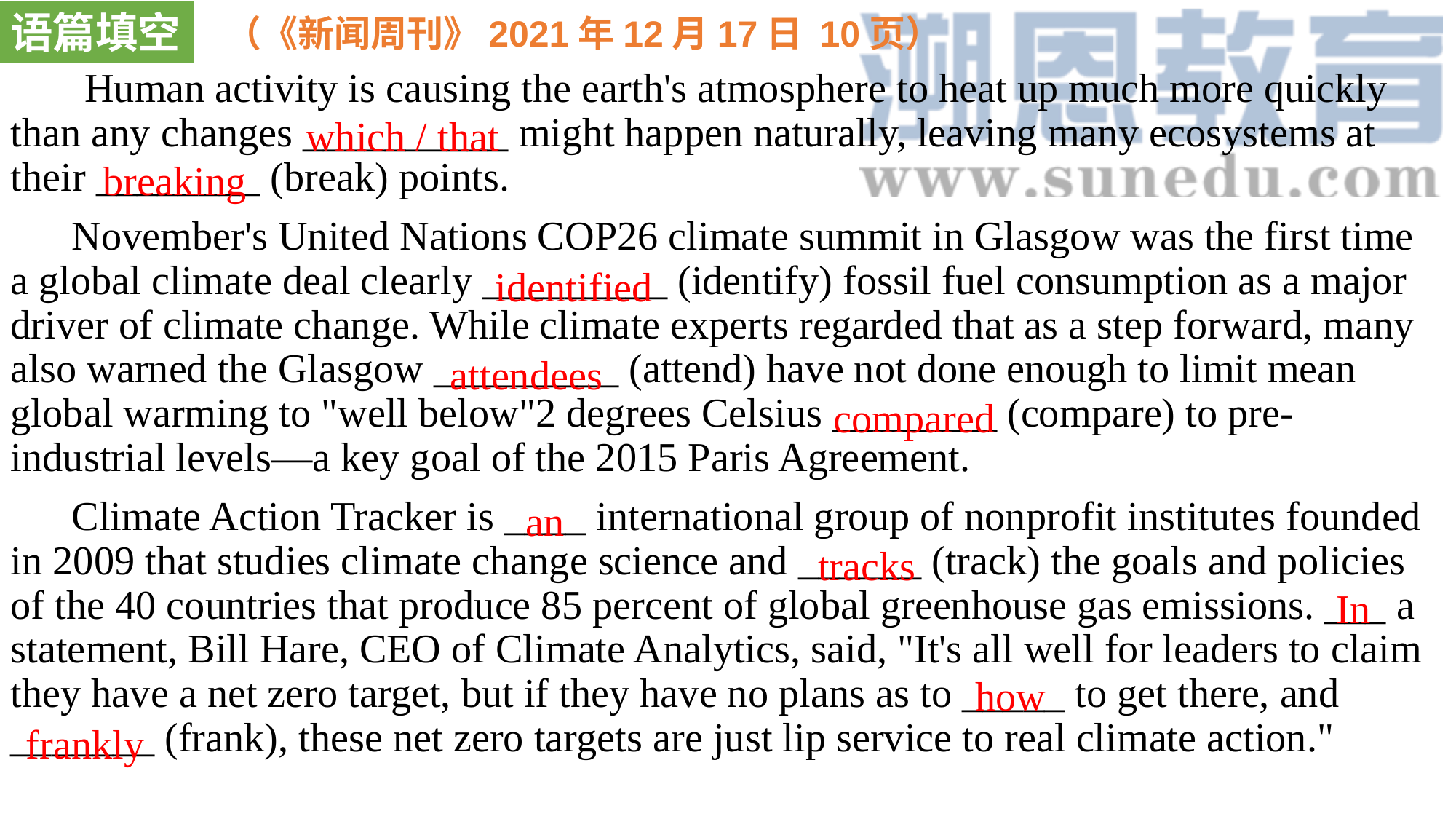

语篇填空
（《新闻周刊》2021年12月17日 10页）
       Human activity is causing the earth's atmosphere to heat up much more quickly than any changes __________ might happen naturally, leaving many ecosystems at their ________ (break) points.
      November's United Nations COP26 climate summit in Glasgow was the first time a global climate deal clearly _________ (identify) fossil fuel consumption as a major driver of climate change. While climate experts regarded that as a step forward, many also warned the Glasgow _________ (attend) have not done enough to limit mean global warming to "well below"2 degrees Celsius ________ (compare) to pre-industrial levels—a key goal of the 2015 Paris Agreement.
      Climate Action Tracker is ____ international group of nonprofit institutes founded in 2009 that studies climate change science and ______ (track) the goals and policies of the 40 countries that produce 85 percent of global greenhouse gas emissions. ___ a statement, Bill Hare, CEO of Climate Analytics, said, "It's all well for leaders to claim they have a net zero target, but if they have no plans as to _____ to get there, and _______ (frank), these net zero targets are just lip service to real climate action."
which / that
breaking
identified
attendees
compared
an
tracks
In
how
frankly